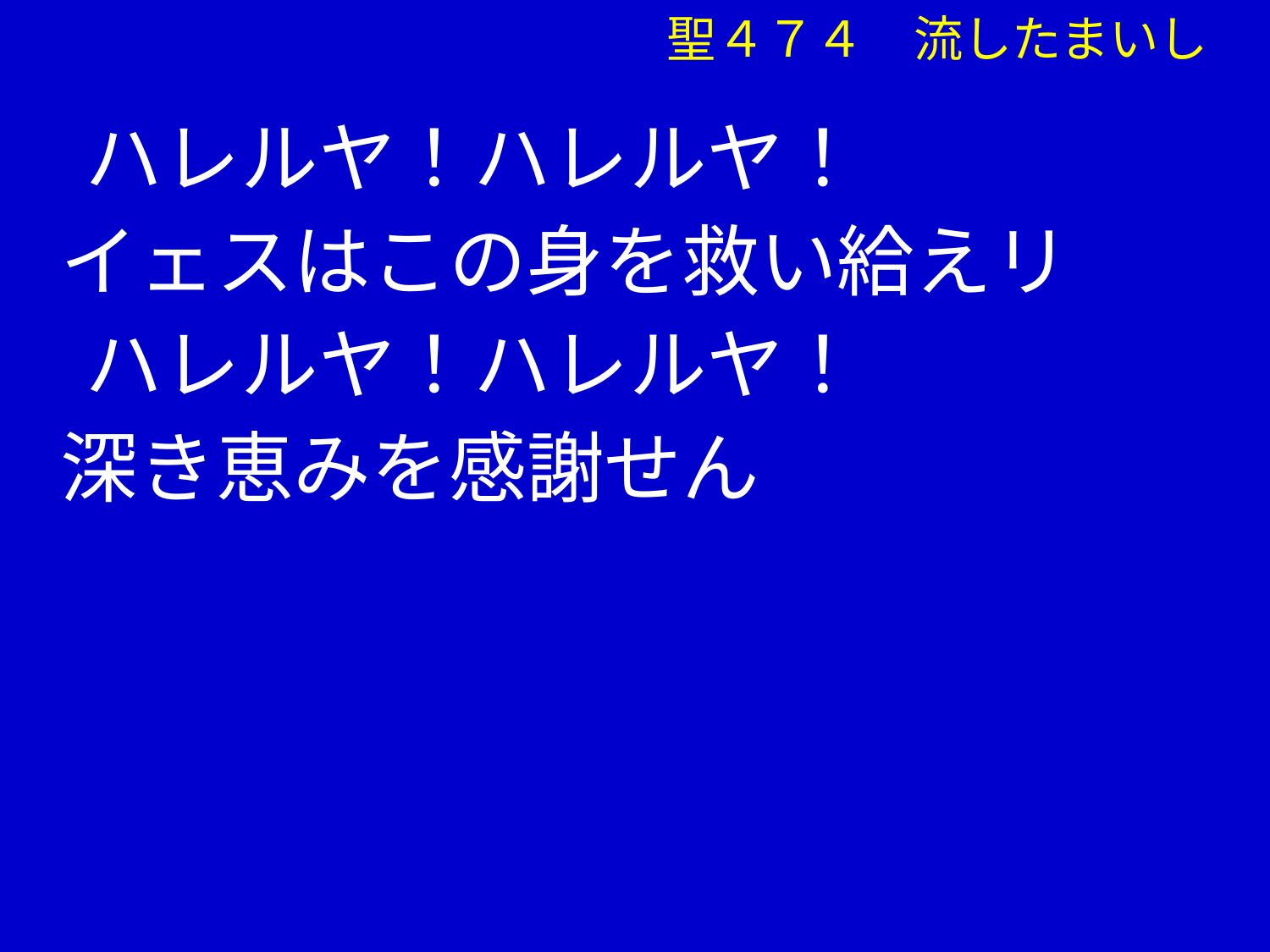

聖４７４　流したまいし
　 ハレルヤ！ハレルヤ！
   イェスはこの身を救い給えリ
　 ハレルヤ！ハレルヤ！
   深き恵みを感謝せん